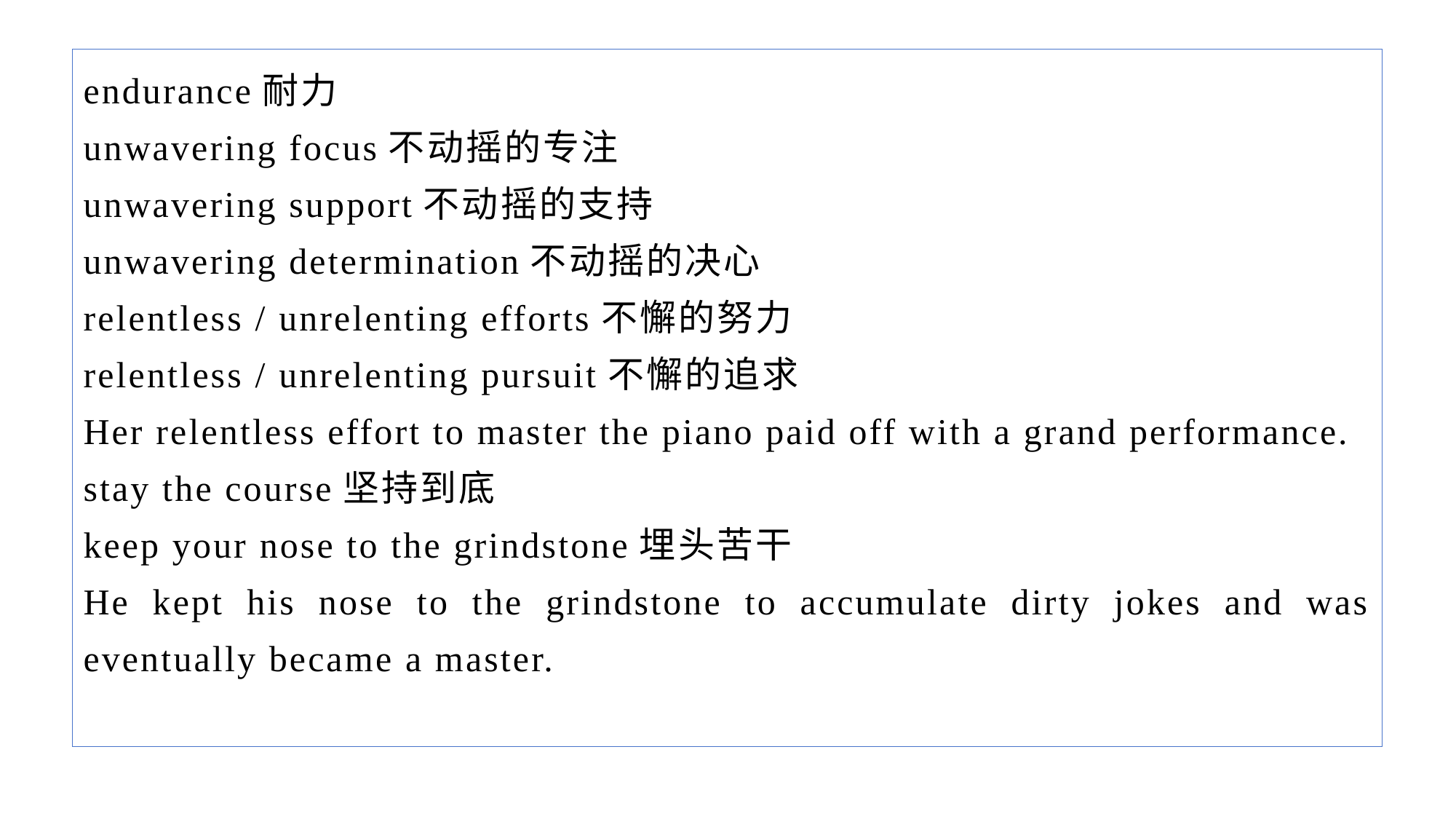

endurance耐力
unwavering focus不动摇的专注
unwavering support不动摇的支持
unwavering determination不动摇的决心
relentless / unrelenting efforts不懈的努力
relentless / unrelenting pursuit不懈的追求
Her relentless effort to master the piano paid off with a grand performance.
stay the course坚持到底
keep your nose to the grindstone埋头苦干
He kept his nose to the grindstone to accumulate dirty jokes and was eventually became a master.